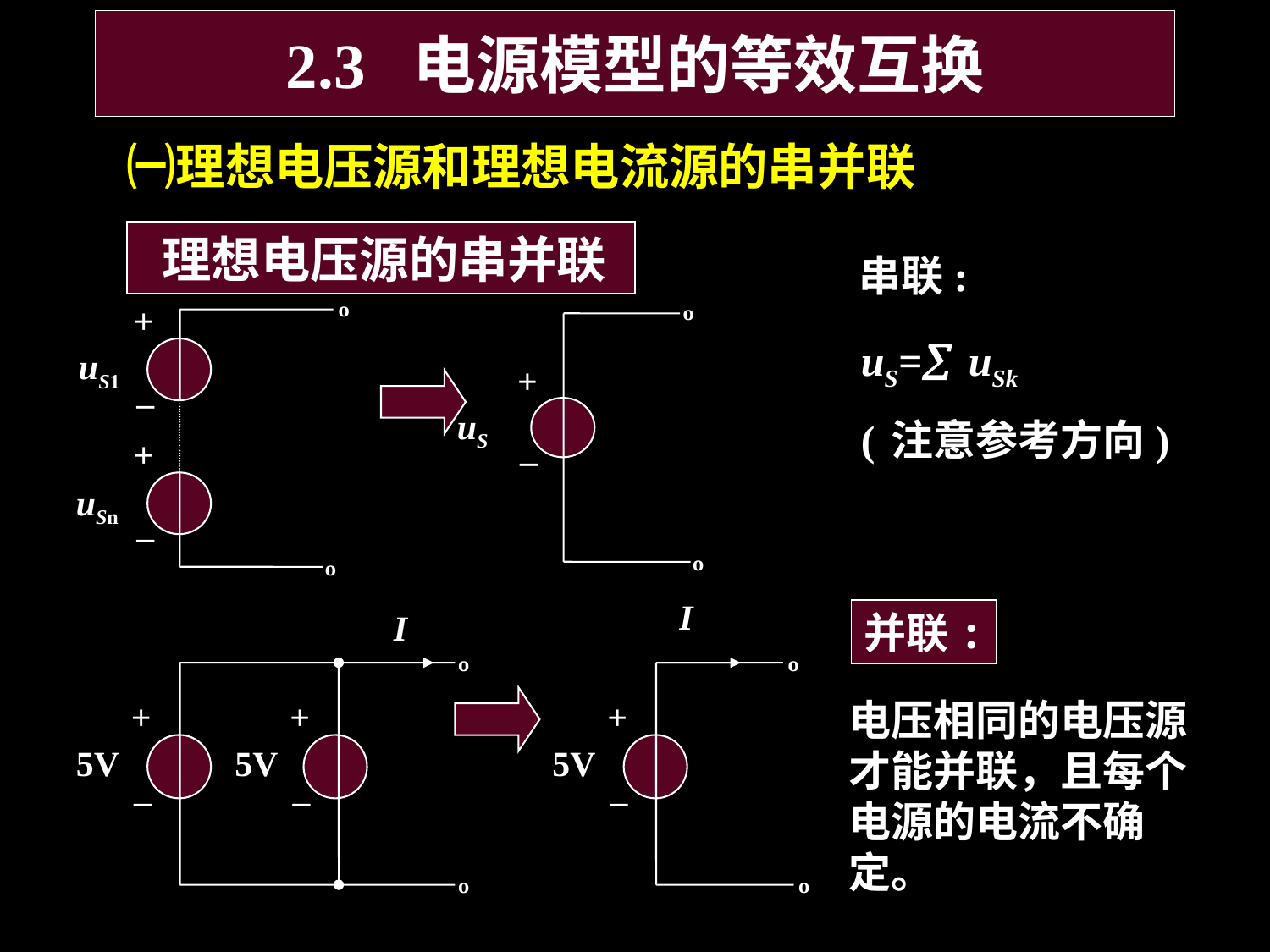

# 2.3  电源模型的等效互换
㈠理想电压源和理想电流源的串并联
 理想电压源的串并联
串联:
º
+

uS1

_

+

uSn
_
º

º

uS=∑  uSk
( 注意参考方向)
+

uS

_
º

I
I
并联:
º
º

电压相同的电压源才能并联，且每个电源的电流不确定。
+
+
+
5V

5V

5V

_
_
_
º
º